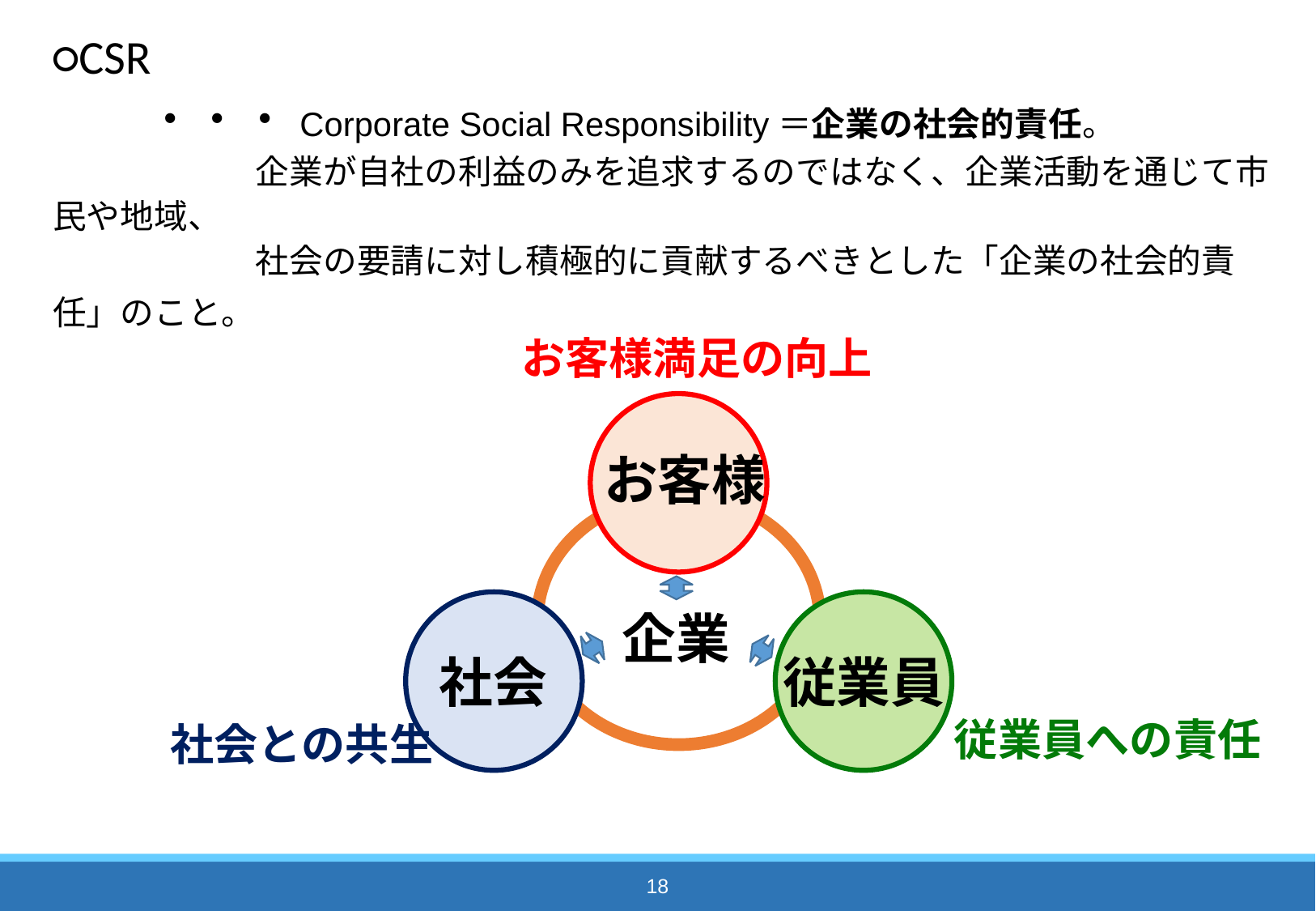

# ○CSR 　　・・・Corporate Social Responsibility＝企業の社会的責任。 　　　　　　企業が自社の利益のみを追求するのではなく、企業活動を通じて市民や地域、 　　　　　　社会の要請に対し積極的に貢献するべきとした「企業の社会的責任」のこと。
お客様満足の向上

お客様

企業

社会
従業員
従業員への責任
社会との共生

18

14